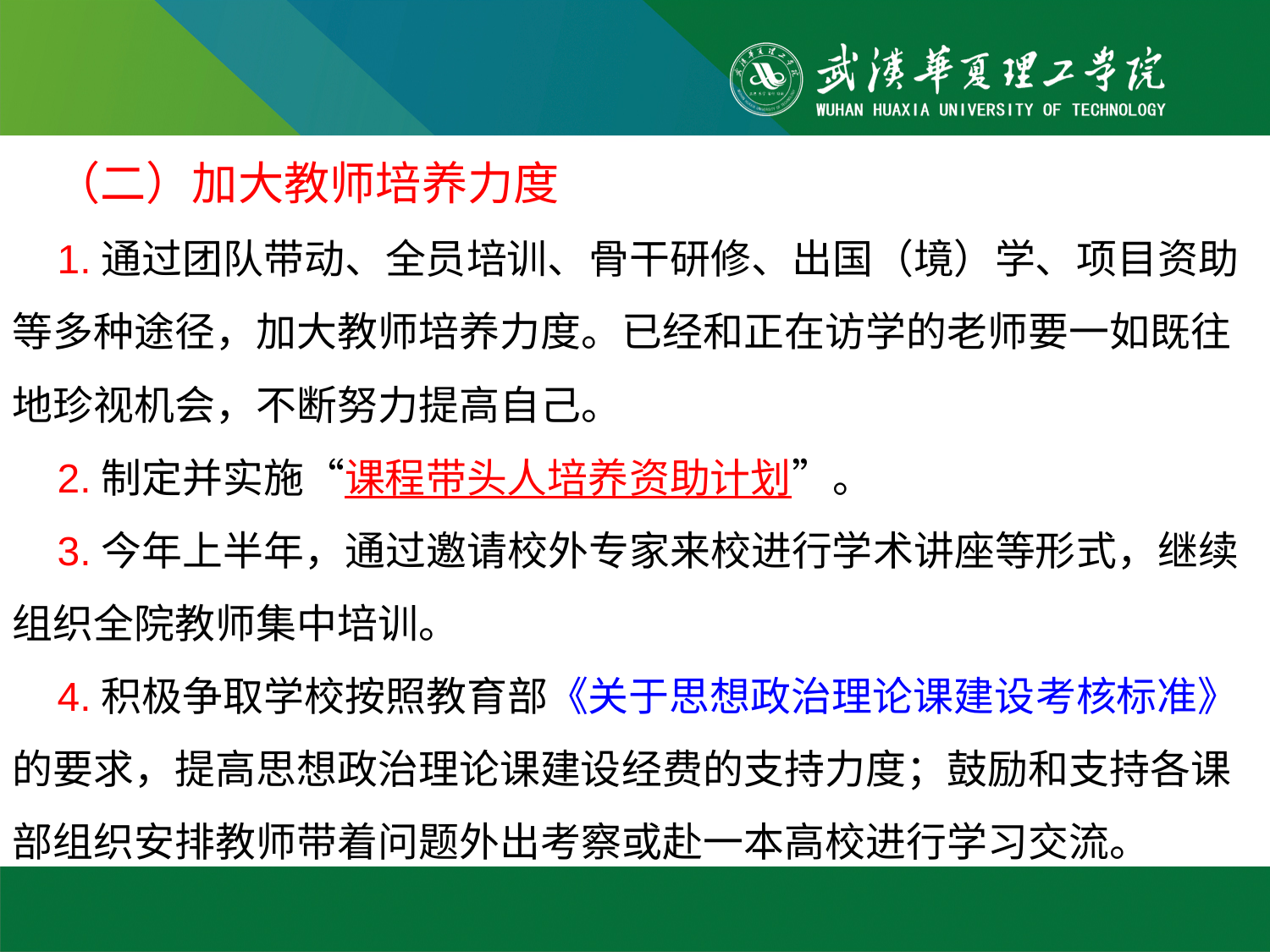

（二）加大教师培养力度
    1.通过团队带动、全员培训、骨干研修、出国（境）学、项目资助等多种途径，加大教师培养力度。已经和正在访学的老师要一如既往地珍视机会，不断努力提高自己。
    2.制定并实施“课程带头人培养资助计划”。
    3.今年上半年，通过邀请校外专家来校进行学术讲座等形式，继续组织全院教师集中培训。
    4.积极争取学校按照教育部《关于思想政治理论课建设考核标准》的要求，提高思想政治理论课建设经费的支持力度；鼓励和支持各课部组织安排教师带着问题外出考察或赴一本高校进行学习交流。